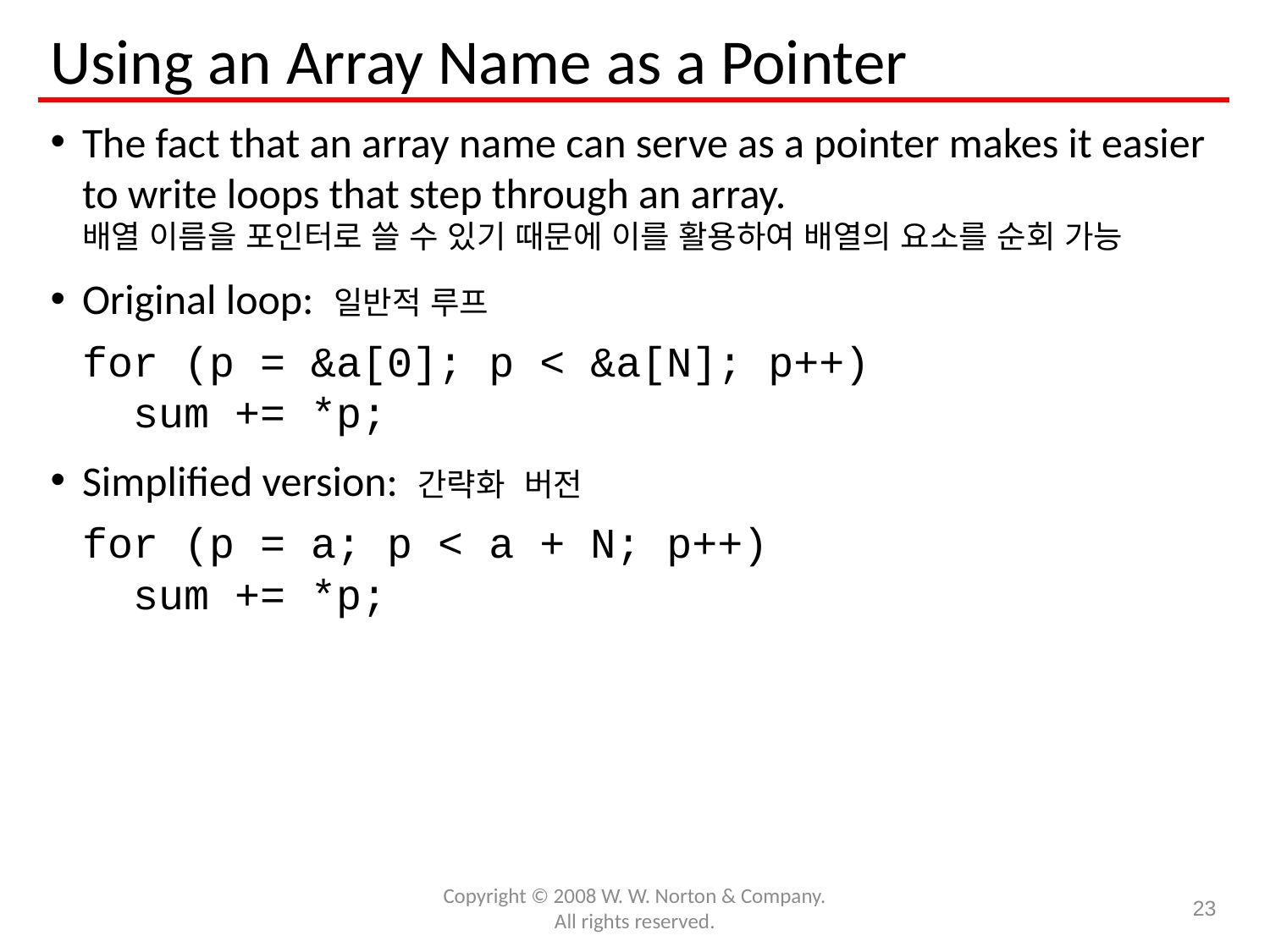

# Using an Array Name as a Pointer
The fact that an array name can serve as a pointer makes it easier to write loops that step through an array.
배열 이름을 포인터로 쓸 수 있기 때문에 이를 활용하여 배열의 요소를 순회 가능
Original loop: 일반적 루프
	for (p = &a[0]; p < &a[N]; p++)
	  sum += *p;
Simplified version: 간략화 버전
	for (p = a; p < a + N; p++)
	  sum += *p;
Copyright © 2008 W. W. Norton & Company.
All rights reserved.
23